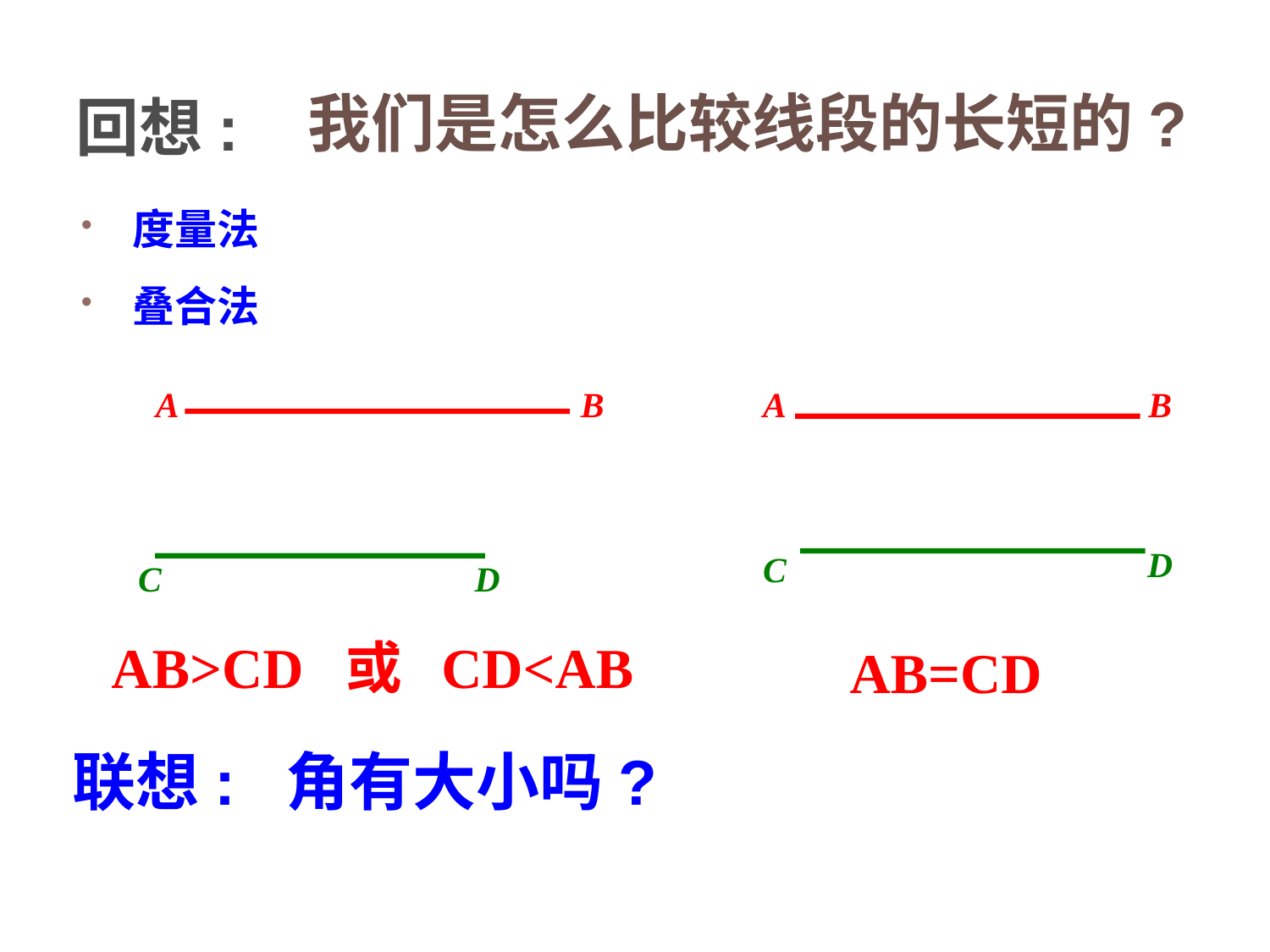

# 我们是怎么比较线段的长短的?
回想:
度量法
叠合法
B
A

A
B

D

C
C
D

AB>CD  或  CD<AB
AB=CD
 联想:  角有大小吗?